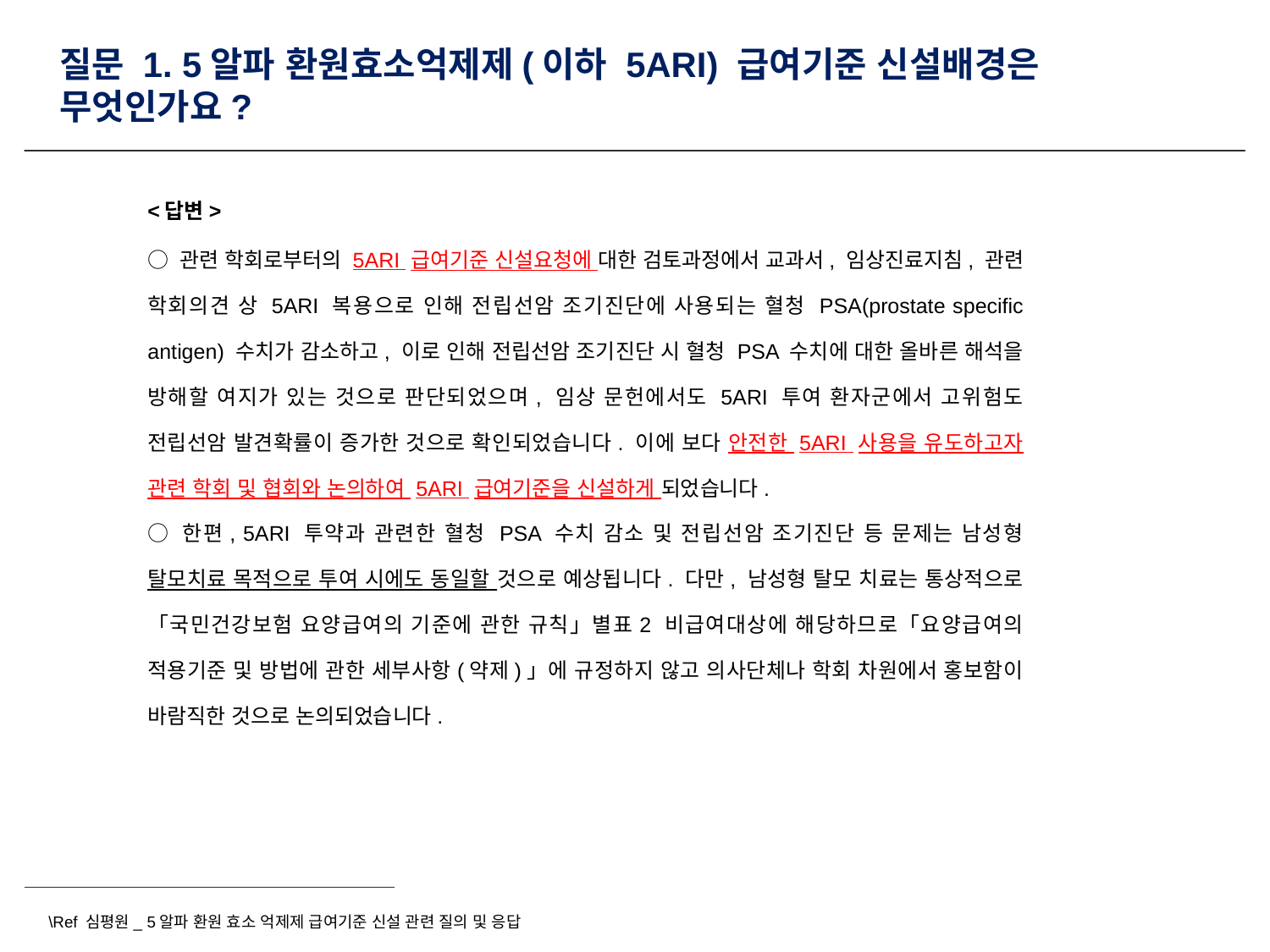

# 질문 1. 5알파 환원효소억제제(이하 5ARI) 급여기준 신설배경은 무엇인가요?
<답변>
○ 관련 학회로부터의 5ARI 급여기준 신설요청에 대한 검토과정에서 교과서, 임상진료지침, 관련 학회의견 상 5ARI 복용으로 인해 전립선암 조기진단에 사용되는 혈청 PSA(prostate specific antigen) 수치가 감소하고, 이로 인해 전립선암 조기진단 시 혈청 PSA 수치에 대한 올바른 해석을 방해할 여지가 있는 것으로 판단되었으며, 임상 문헌에서도 5ARI 투여 환자군에서 고위험도 전립선암 발견확률이 증가한 것으로 확인되었습니다. 이에 보다 안전한 5ARI 사용을 유도하고자 관련 학회 및 협회와 논의하여 5ARI 급여기준을 신설하게 되었습니다.
○ 한편, 5ARI 투약과 관련한 혈청 PSA 수치 감소 및 전립선암 조기진단 등 문제는 남성형 탈모치료 목적으로 투여 시에도 동일할 것으로 예상됩니다. 다만, 남성형 탈모 치료는 통상적으로「국민건강보험 요양급여의 기준에 관한 규칙」별표2 비급여대상에 해당하므로「요양급여의 적용기준 및 방법에 관한 세부사항(약제)」에 규정하지 않고 의사단체나 학회 차원에서 홍보함이 바람직한 것으로 논의되었습니다.

\Ref 심평원_ 5알파 환원 효소 억제제 급여기준 신설 관련 질의 및 응답